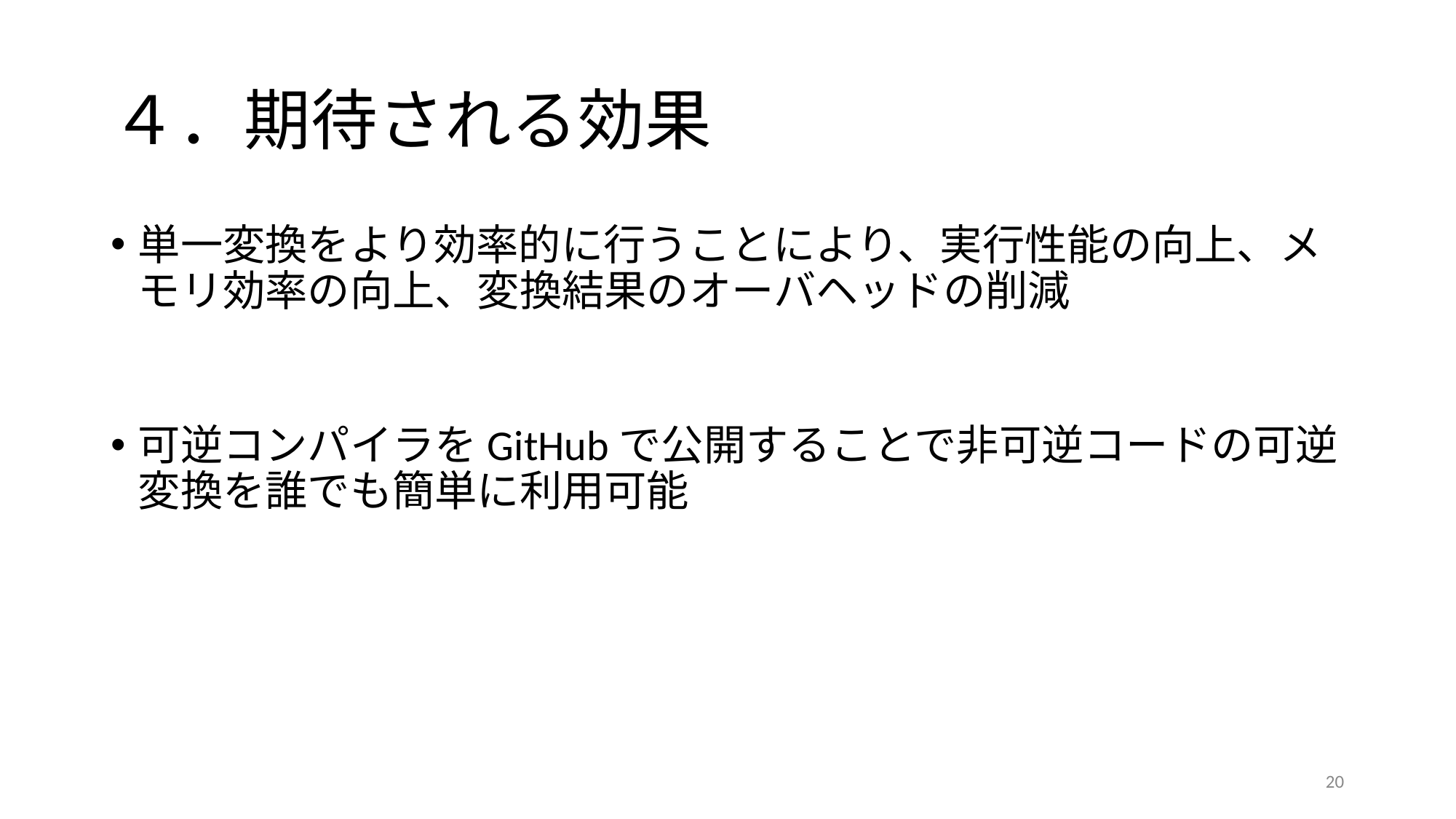

# ４．期待される効果
単一変換をより効率的に行うことにより、実行性能の向上、メモリ効率の向上、変換結果のオーバヘッドの削減

可逆コンパイラをGitHubで公開することで非可逆コードの可逆変換を誰でも簡単に利用可能
20